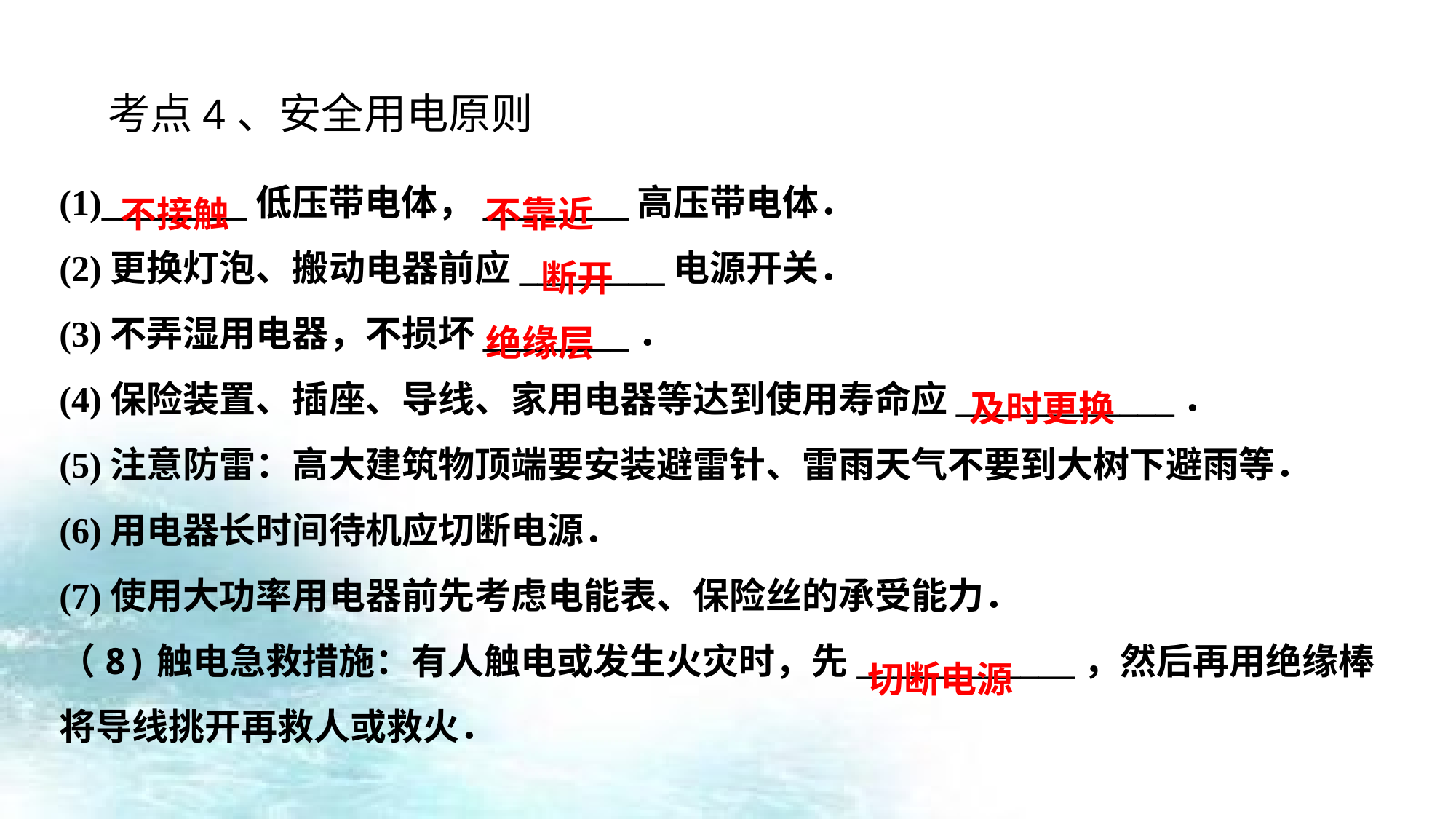

考点4、安全用电原则

(1)________低压带电体，________高压带电体．
(2)更换灯泡、搬动电器前应________电源开关．
(3)不弄湿用电器，不损坏________．
(4)保险装置、插座、导线、家用电器等达到使用寿命应____________．
(5)注意防雷：高大建筑物顶端要安装避雷针、雷雨天气不要到大树下避雨等．
(6)用电器长时间待机应切断电源．
(7)使用大功率用电器前先考虑电能表、保险丝的承受能力．
（8)触电急救措施：有人触电或发生火灾时，先____________，然后再用绝缘棒将导线挑开再救人或救火．
不接触
不靠近
断开
绝缘层
及时更换
切断电源